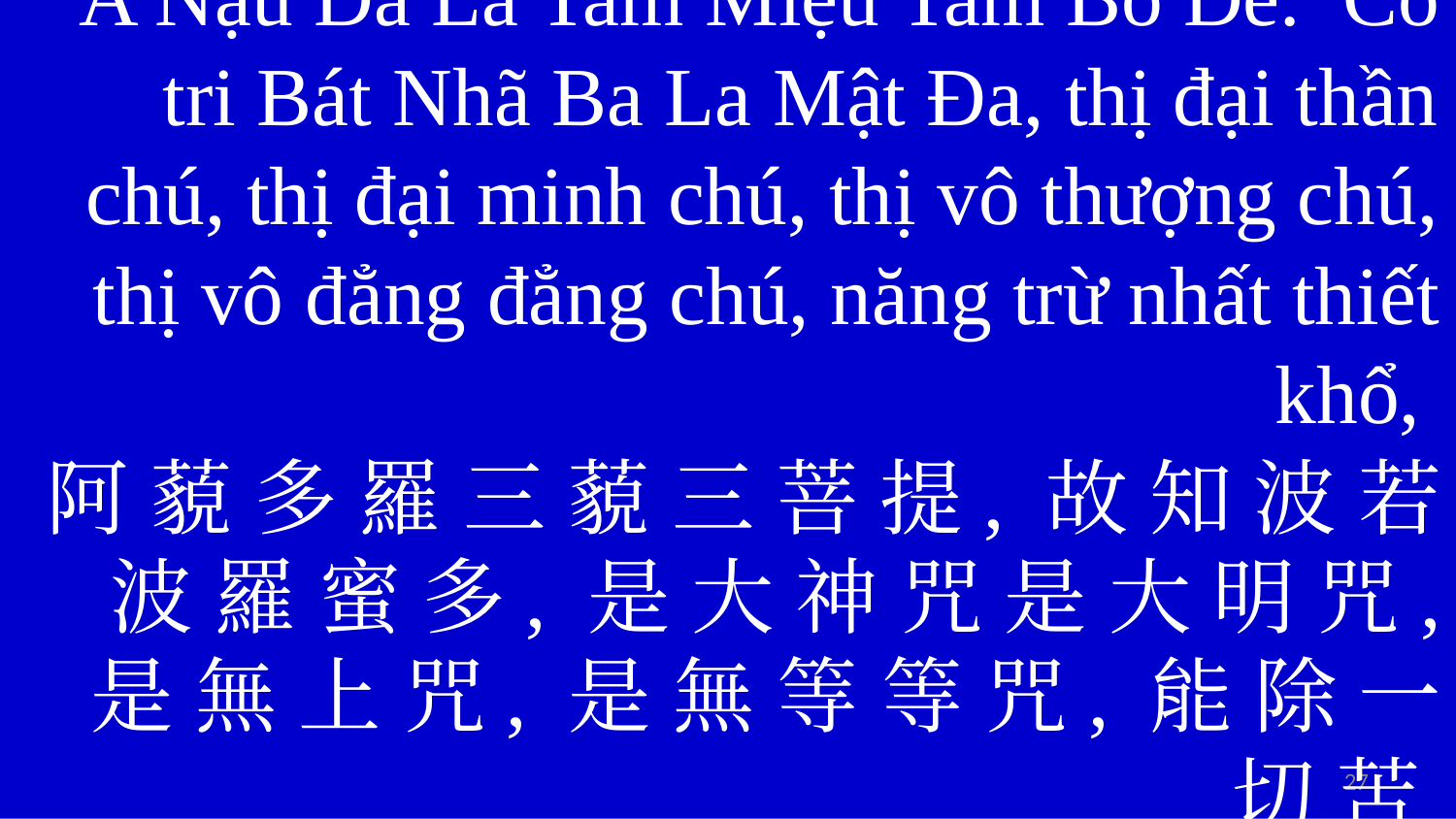

A Nậu Đa La Tam Miệu Tam Bồ Đề.  Cố tri Bát Nhã Ba La Mật Đa, thị đại thần chú, thị đại minh chú, thị vô thượng chú, thị vô đẳng đẳng chú, năng trừ nhất thiết khổ,
阿 藐 多 羅 三 藐 三 菩 提, 故 知 波 若 波 羅 蜜 多, 是 大 神 咒 是 大 明 咒, 是 無 上 咒, 是 無 等 等 咒, 能 除 一 切 苦
27